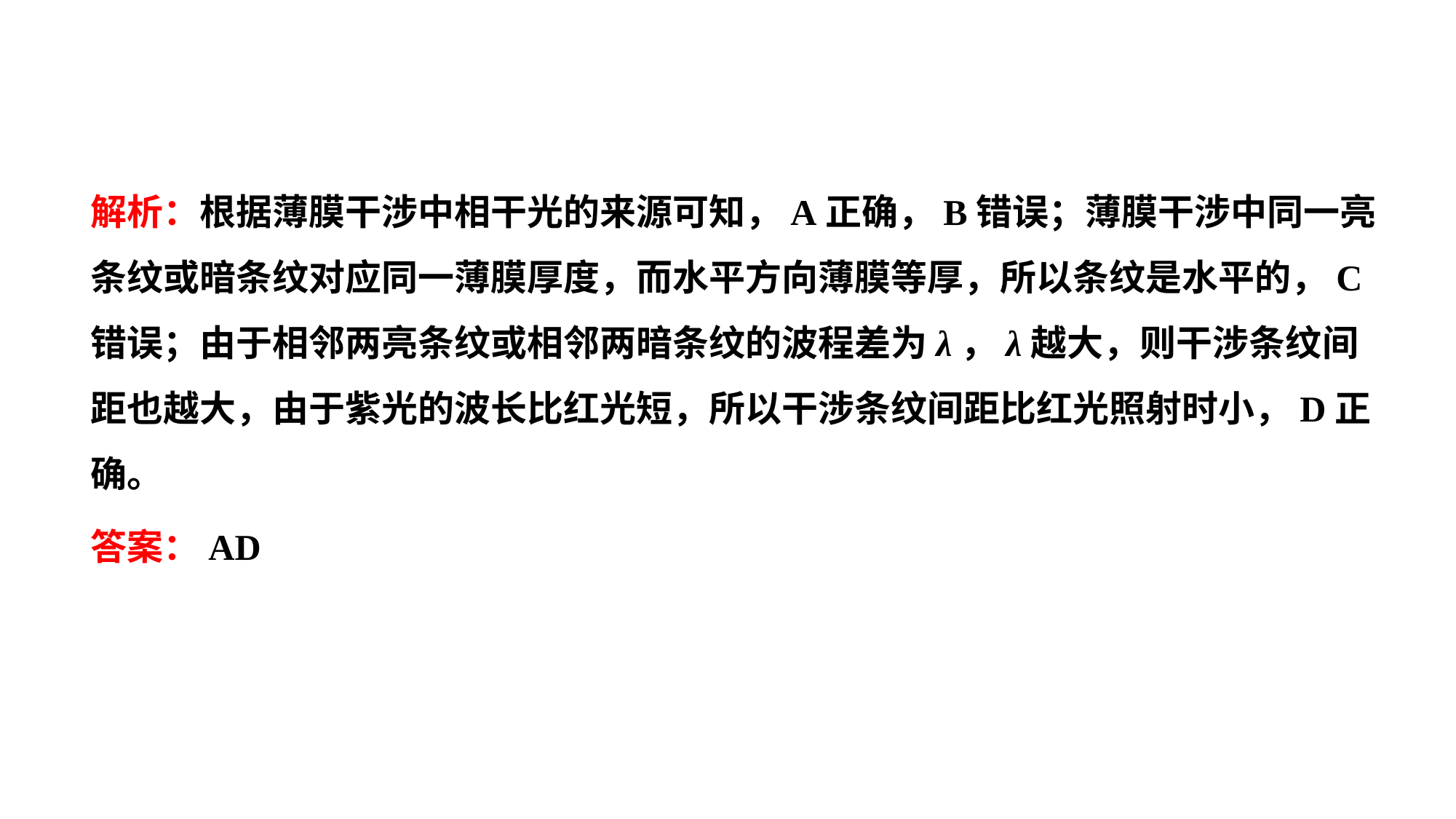

解析：根据薄膜干涉中相干光的来源可知，A正确，B错误；薄膜干涉中同一亮条纹或暗条纹对应同一薄膜厚度，而水平方向薄膜等厚，所以条纹是水平的，C错误；由于相邻两亮条纹或相邻两暗条纹的波程差为λ，λ越大，则干涉条纹间距也越大，由于紫光的波长比红光短，所以干涉条纹间距比红光照射时小，D正确。
答案：AD